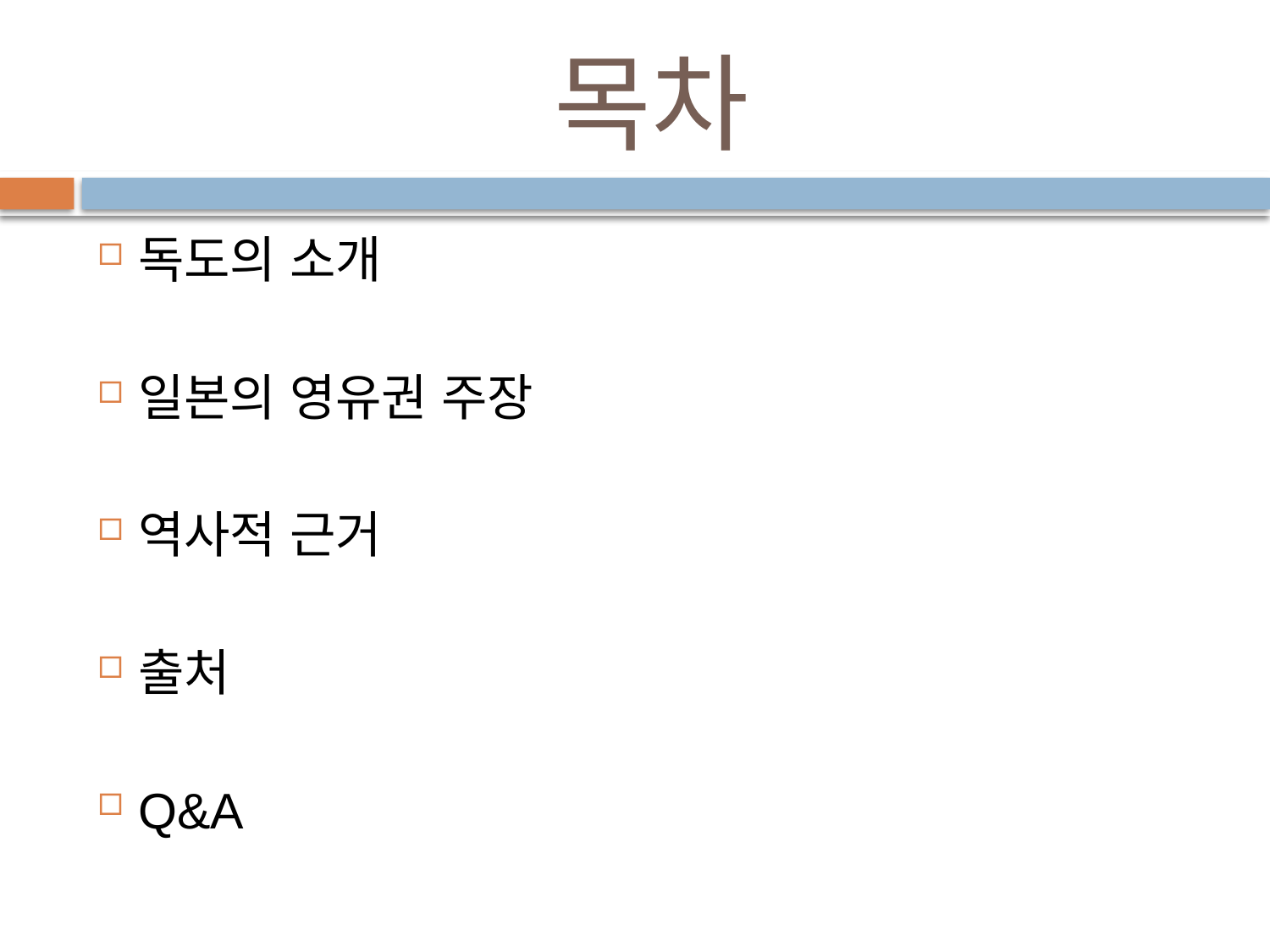

# 목차
독도의 소개

일본의 영유권 주장

역사적 근거

출처

Q&A